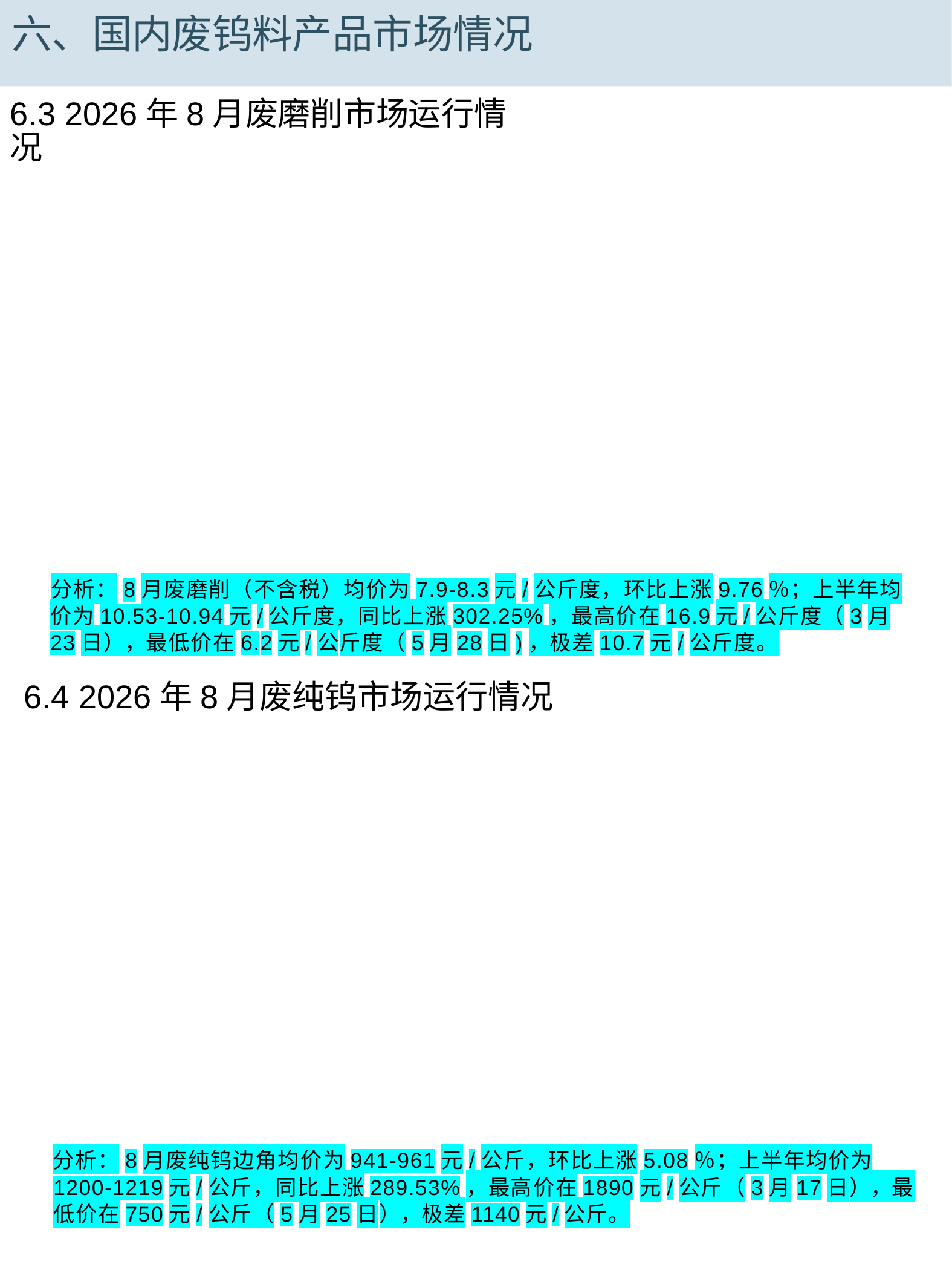

六、国内废钨料产品市场情况

6.3 2026年8月废磨削市场运行情况

分析：8月废磨削（不含税）均价为7.9-8.3元/公斤度，环比上涨9.76％；上半年均价为10.53-10.94元/公斤度，同比上涨302.25%，最高价在16.9元/公斤度（3月23日），最低价在6.2元/公斤度（5月28日)，极差10.7元/公斤度。

6.4 2026年8月废纯钨市场运行情况

分析：8月废纯钨边角均价为941-961元/公斤，环比上涨5.08％；上半年均价为1200-1219元/公斤，同比上涨289.53%，最高价在1890元/公斤（3月17日），最低价在750元/公斤（5月25日），极差1140元/公斤。